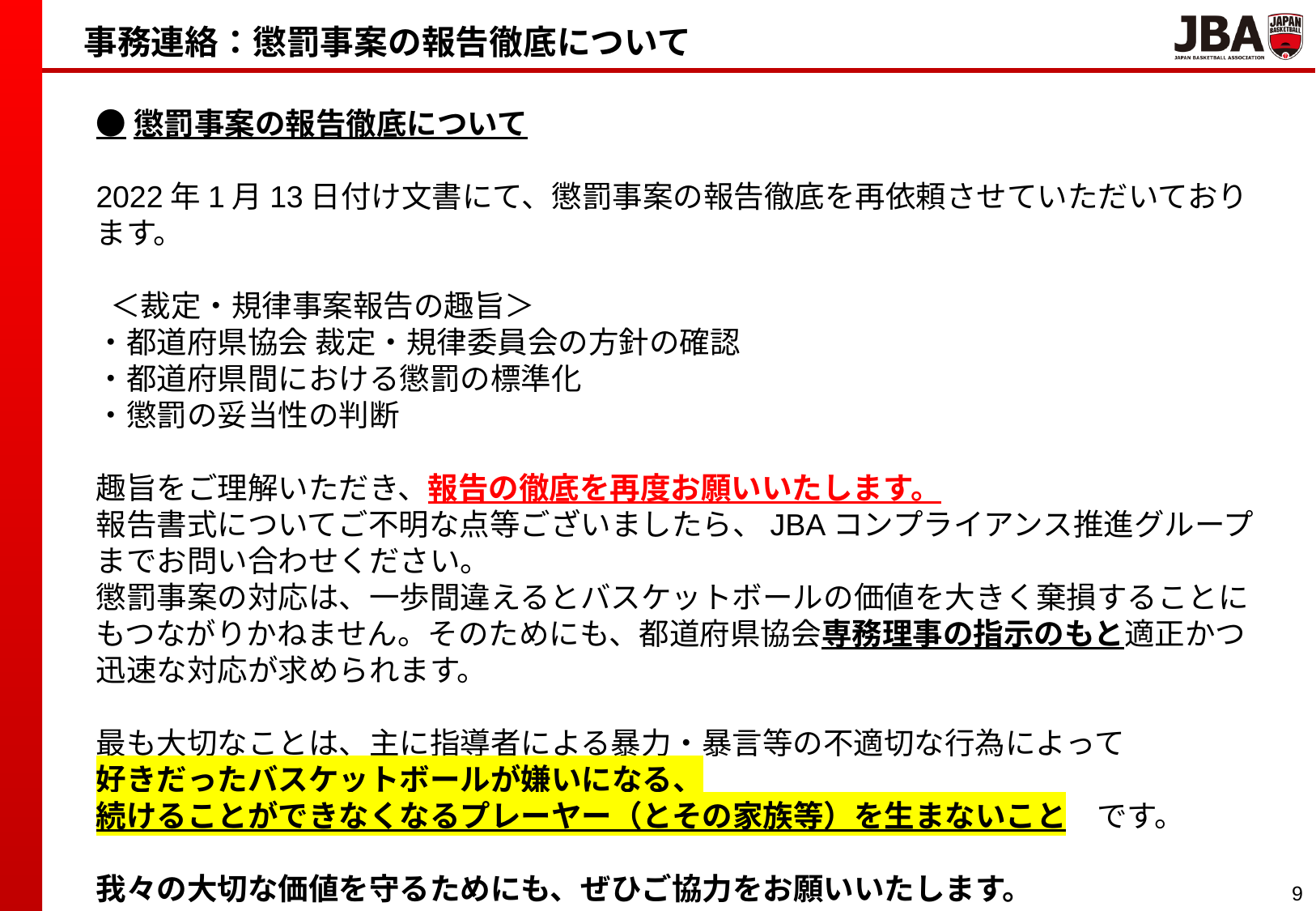

# 事務連絡：懲罰事案の報告徹底について
●懲罰事案の報告徹底について

2022年1月13日付け文書にて、懲罰事案の報告徹底を再依頼させていただいております。

 ＜裁定・規律事案報告の趣旨＞
・都道府県協会 裁定・規律委員会の方針の確認
・都道府県間における懲罰の標準化
・懲罰の妥当性の判断

趣旨をご理解いただき、報告の徹底を再度お願いいたします。
報告書式についてご不明な点等ございましたら、JBAコンプライアンス推進グループまでお問い合わせください。
懲罰事案の対応は、一歩間違えるとバスケットボールの価値を大きく棄損することにもつながりかねません。そのためにも、都道府県協会専務理事の指示のもと適正かつ迅速な対応が求められます。

最も大切なことは、主に指導者による暴力・暴言等の不適切な行為によって
好きだったバスケットボールが嫌いになる、
続けることができなくなるプレーヤー（とその家族等）を生まないこと　です。

我々の大切な価値を守るためにも、ぜひご協力をお願いいたします。